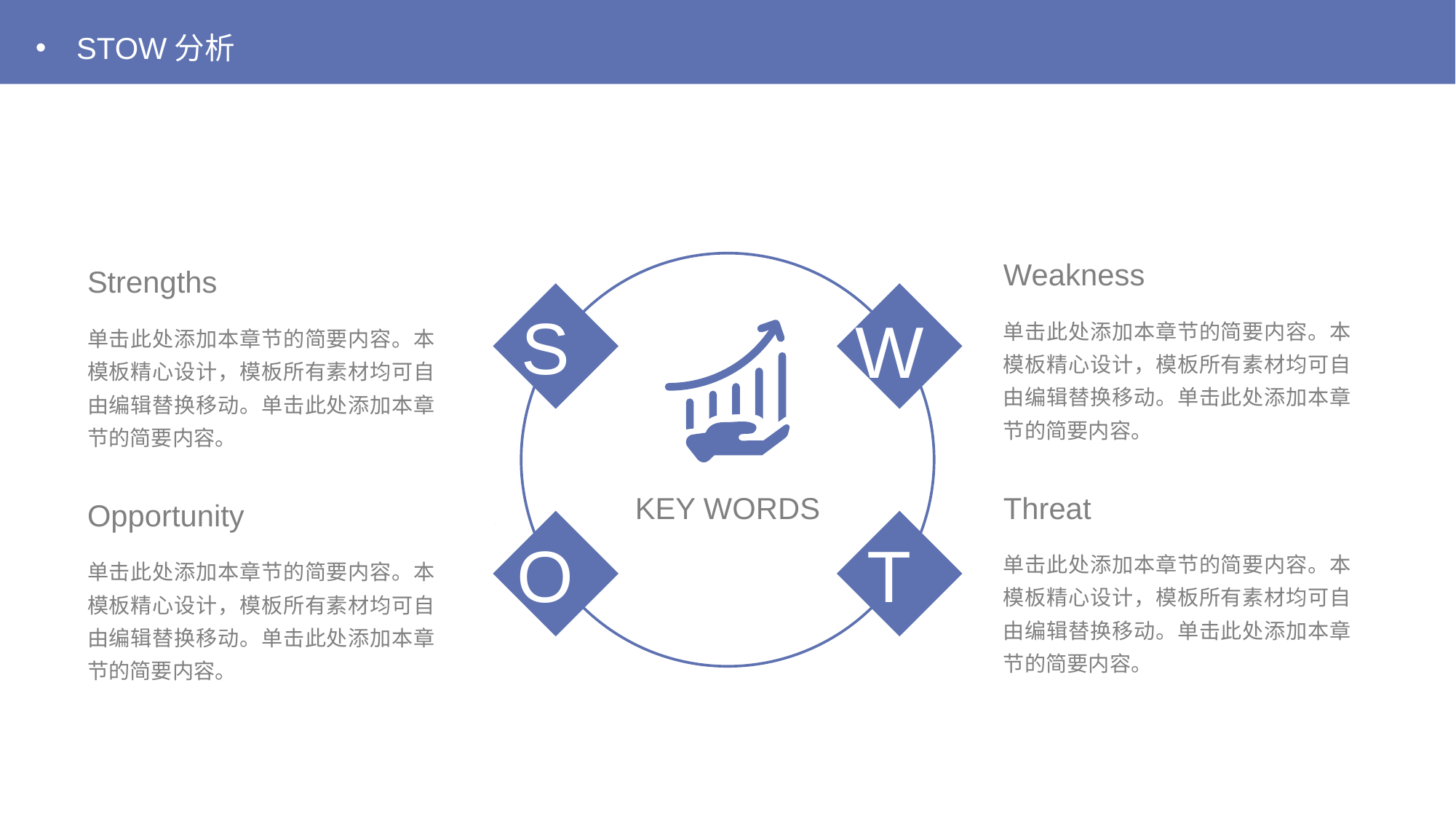

STOW分析
Weakness

Strengths

S
W
单击此处添加本章节的简要内容。本模板精心设计，模板所有素材均可自由编辑替换移动。单击此处添加本章节的简要内容。
单击此处添加本章节的简要内容。本模板精心设计，模板所有素材均可自由编辑替换移动。单击此处添加本章节的简要内容。

KEY WORDS
Threat
Opportunity

O
T
单击此处添加本章节的简要内容。本模板精心设计，模板所有素材均可自由编辑替换移动。单击此处添加本章节的简要内容。
单击此处添加本章节的简要内容。本模板精心设计，模板所有素材均可自由编辑替换移动。单击此处添加本章节的简要内容。